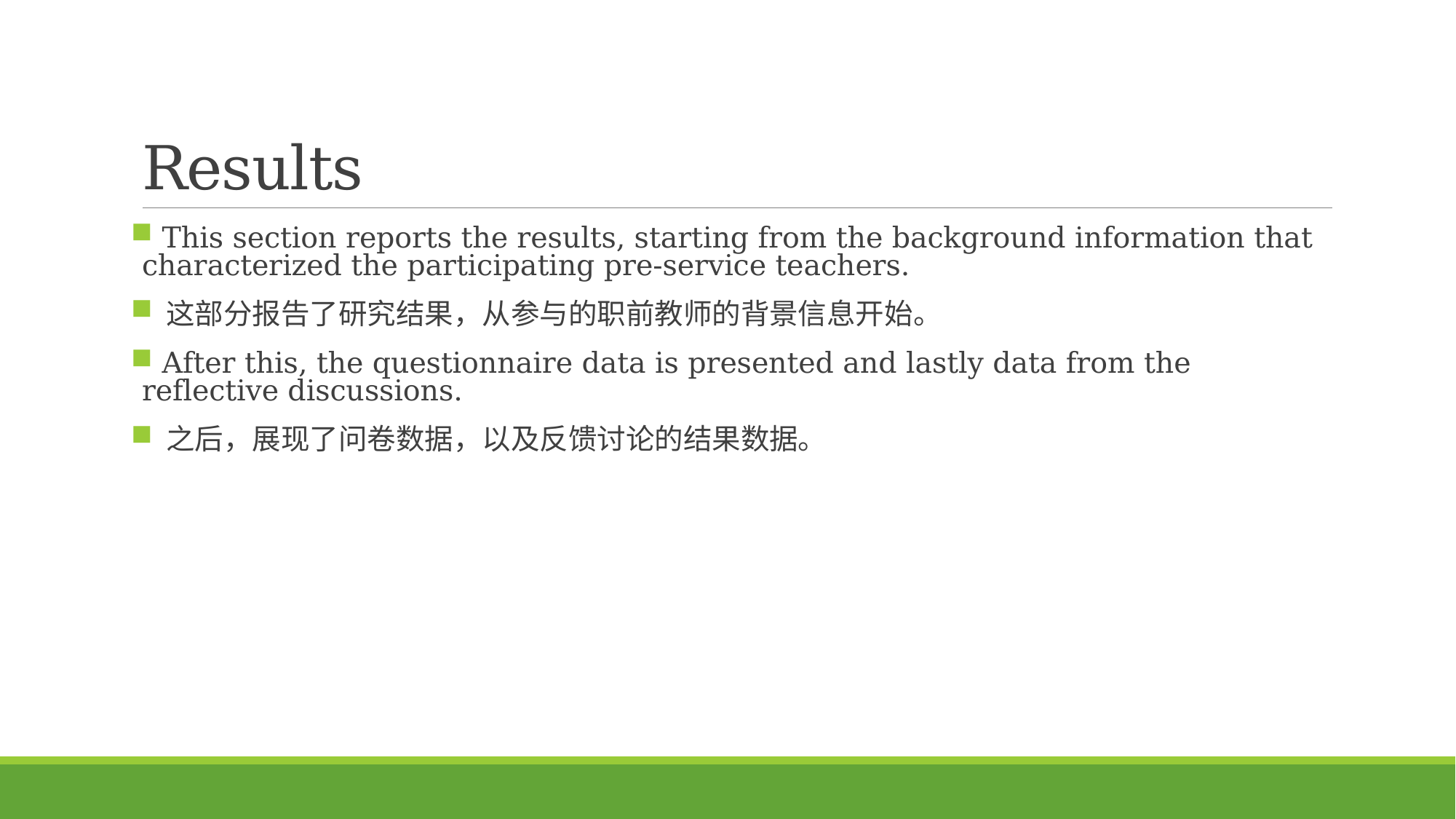

# Results
 This section reports the results, starting from the background information that characterized the participating pre-service teachers.
 这部分报告了研究结果，从参与的职前教师的背景信息开始。
 After this, the questionnaire data is presented and lastly data from the reflective discussions.
 之后，展现了问卷数据，以及反馈讨论的结果数据。